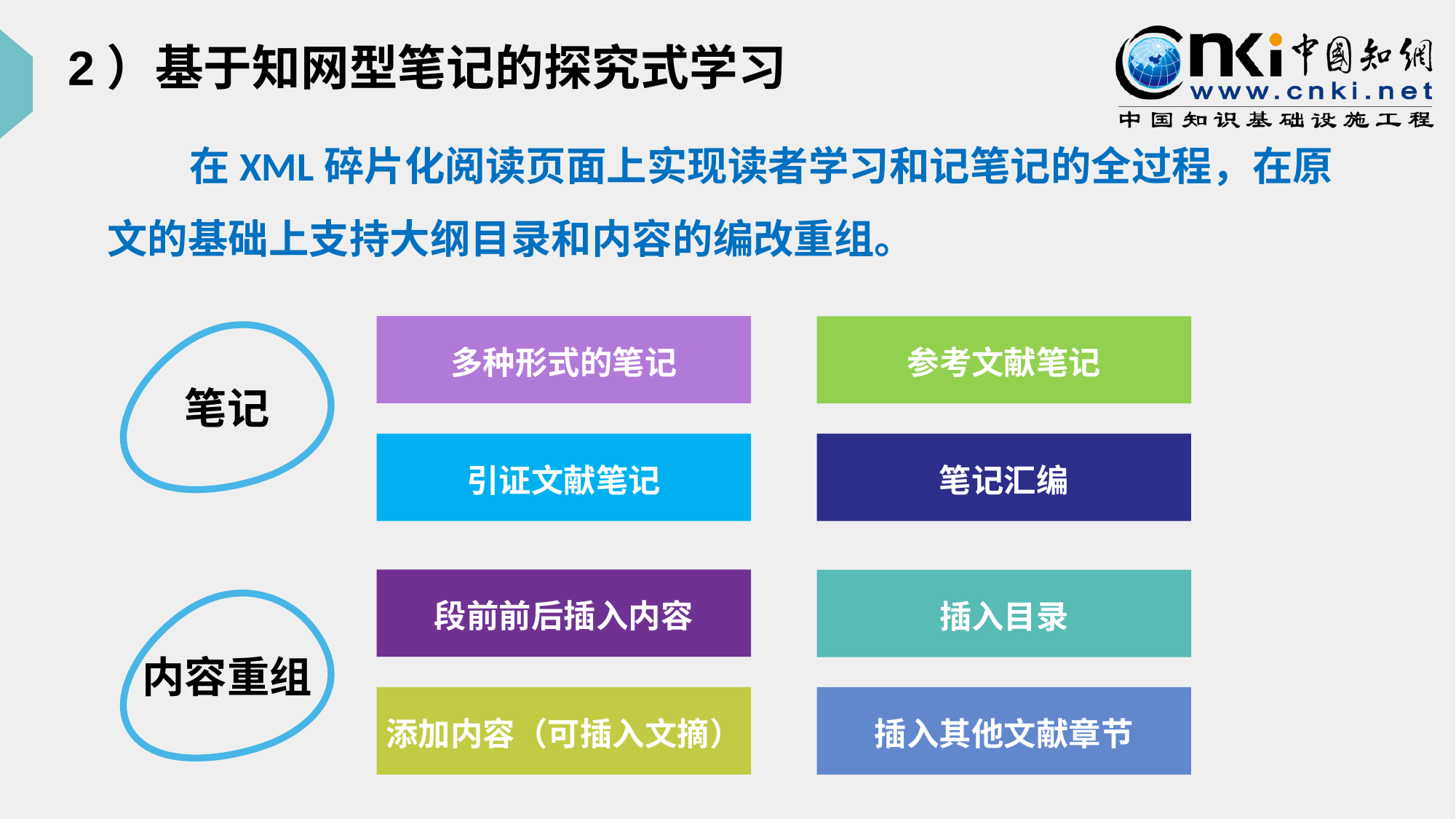

2）基于知网型笔记的探究式学习
        在XML碎片化阅读页面上实现读者学习和记笔记的全过程，在原文的基础上支持大纲目录和内容的编改重组。
多种形式的笔记
参考文献笔记
笔记
引证文献笔记
笔记汇编
段前前后插入内容
插入目录
内容重组
添加内容（可插入文摘）
插入其他文献章节